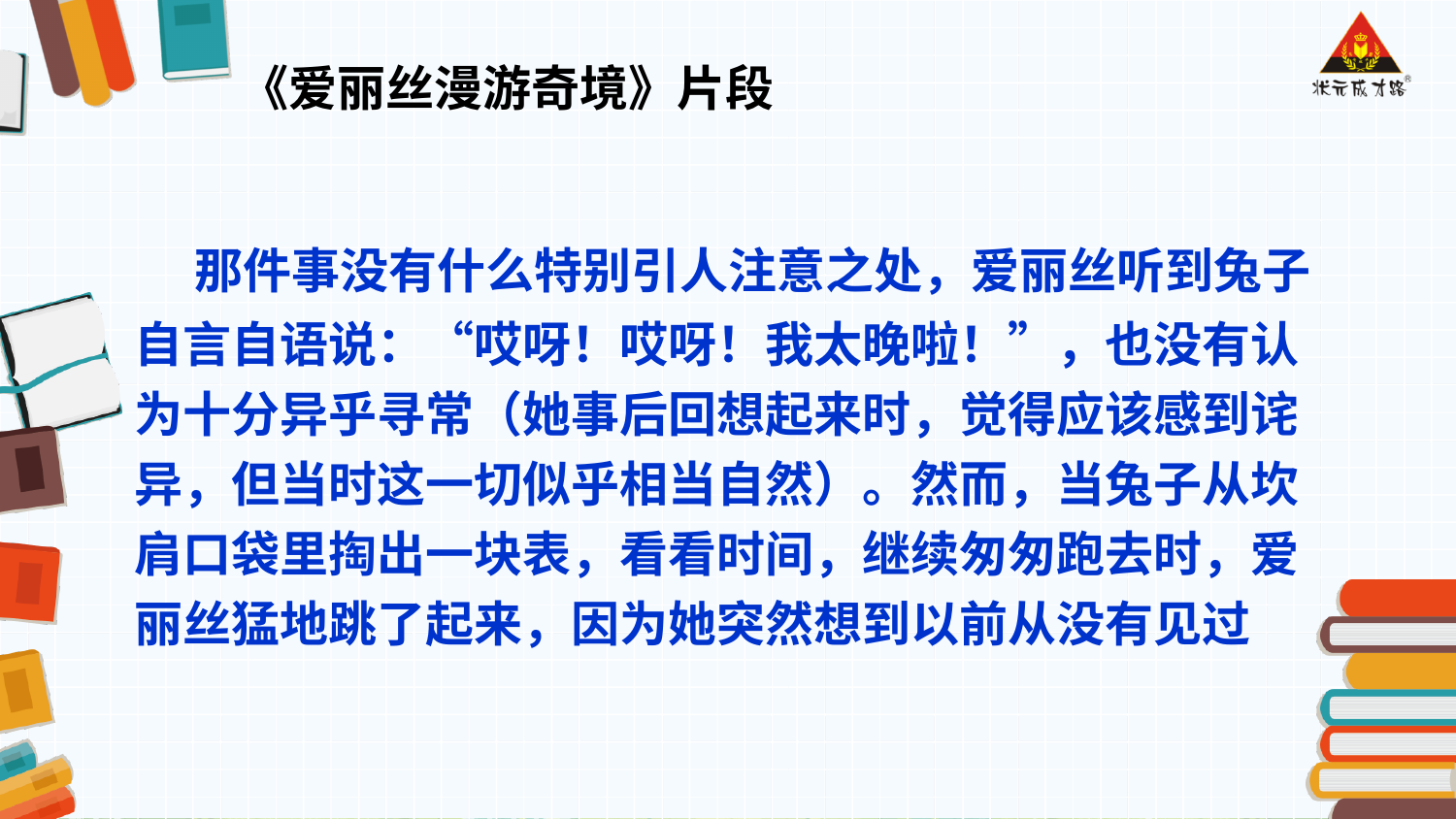

《爱丽丝漫游奇境》片段
   那件事没有什么特别引人注意之处，爱丽丝听到兔子自言自语说：“哎呀！哎呀！我太晚啦！”，也没有认为十分异乎寻常（她事后回想起来时，觉得应该感到诧异，但当时这一切似乎相当自然）。然而，当兔子从坎肩口袋里掏出一块表，看看时间，继续匆匆跑去时，爱丽丝猛地跳了起来，因为她突然想到以前从没有见过